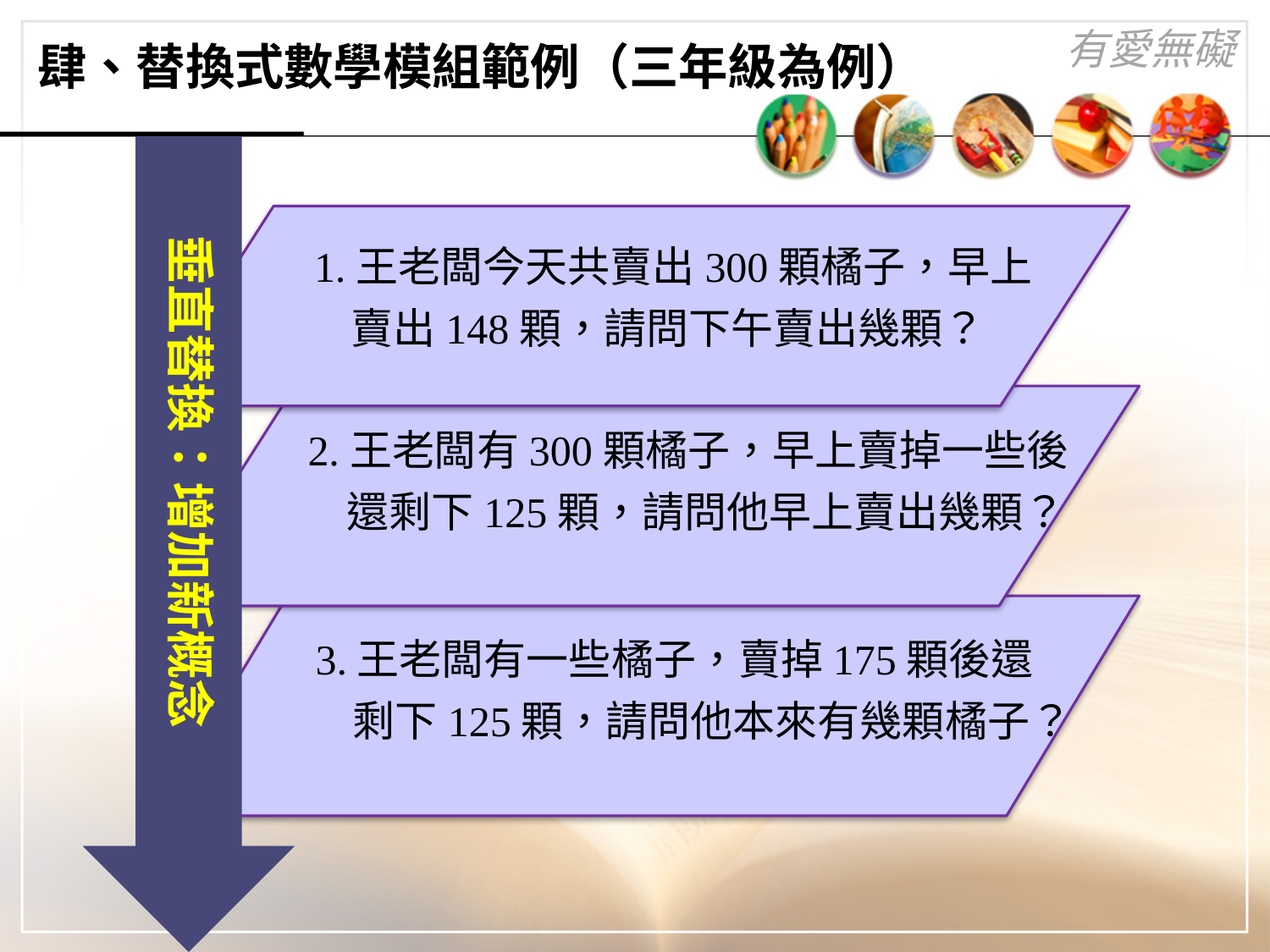

# 肆、替換式數學模組範例（三年級為例）

垂直替換：增加新概念
  1.王老闆今天共賣出300顆橘子，早上
     賣出148顆，請問下午賣出幾顆？

2.王老闆有300顆橘子，早上賣掉一些後
   還剩下125顆，請問他早上賣出幾顆？

 3.王老闆有一些橘子，賣掉175顆後還
    剩下125顆，請問他本來有幾顆橘子？